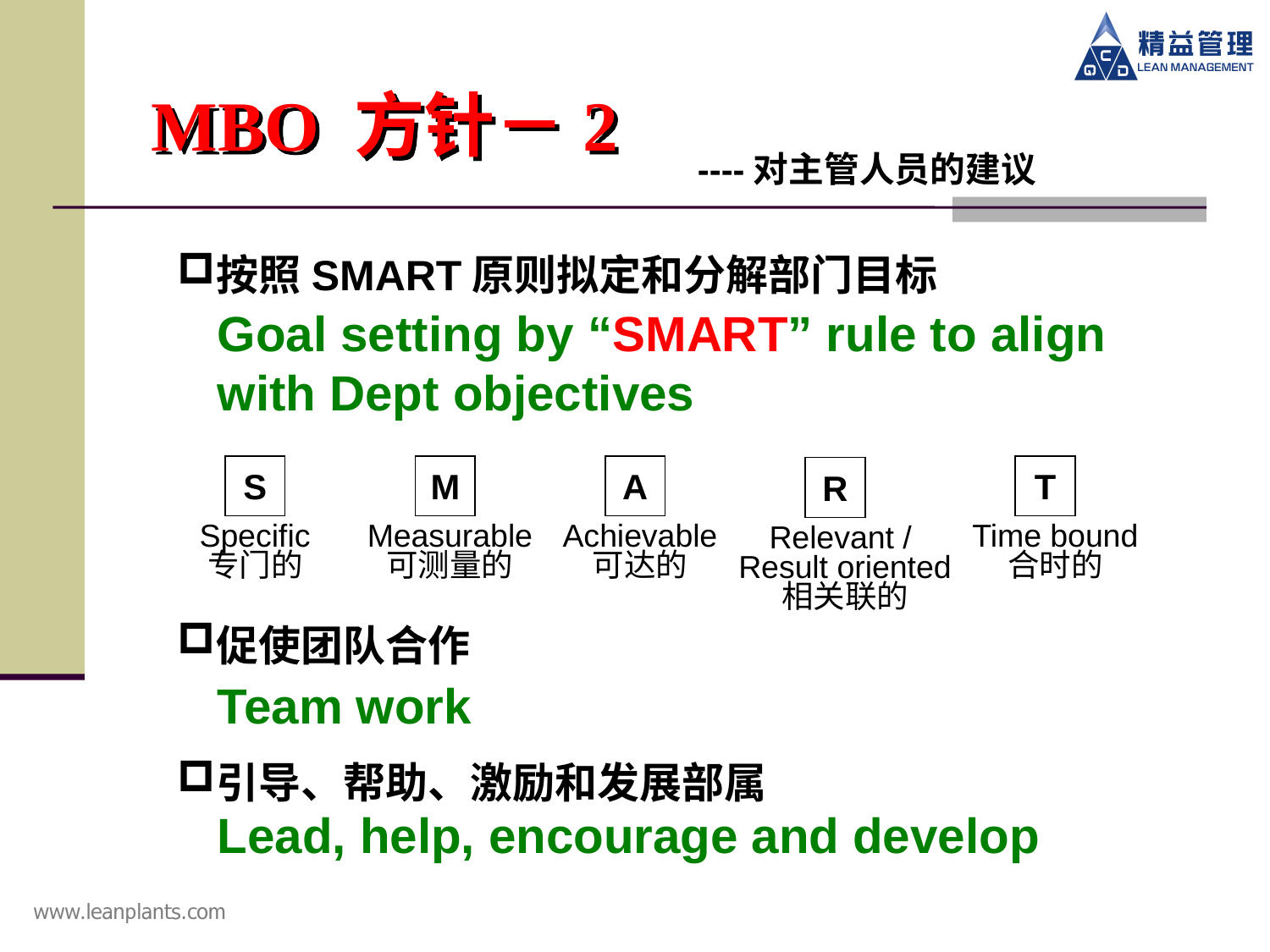

MBO 方针－2
----对主管人员的建议
按照SMART原则拟定和分解部门目标
Goal setting by “SMART” rule to align with Dept objectives
S
Specific
专门的
M
Measurable
可测量的
A
Achievable
可达的
T
Time bound
合时的
R
Relevant /
Result oriented
相关联的
促使团队合作
Team work
引导、帮助、激励和发展部属
Lead, help, encourage and develop
76
6